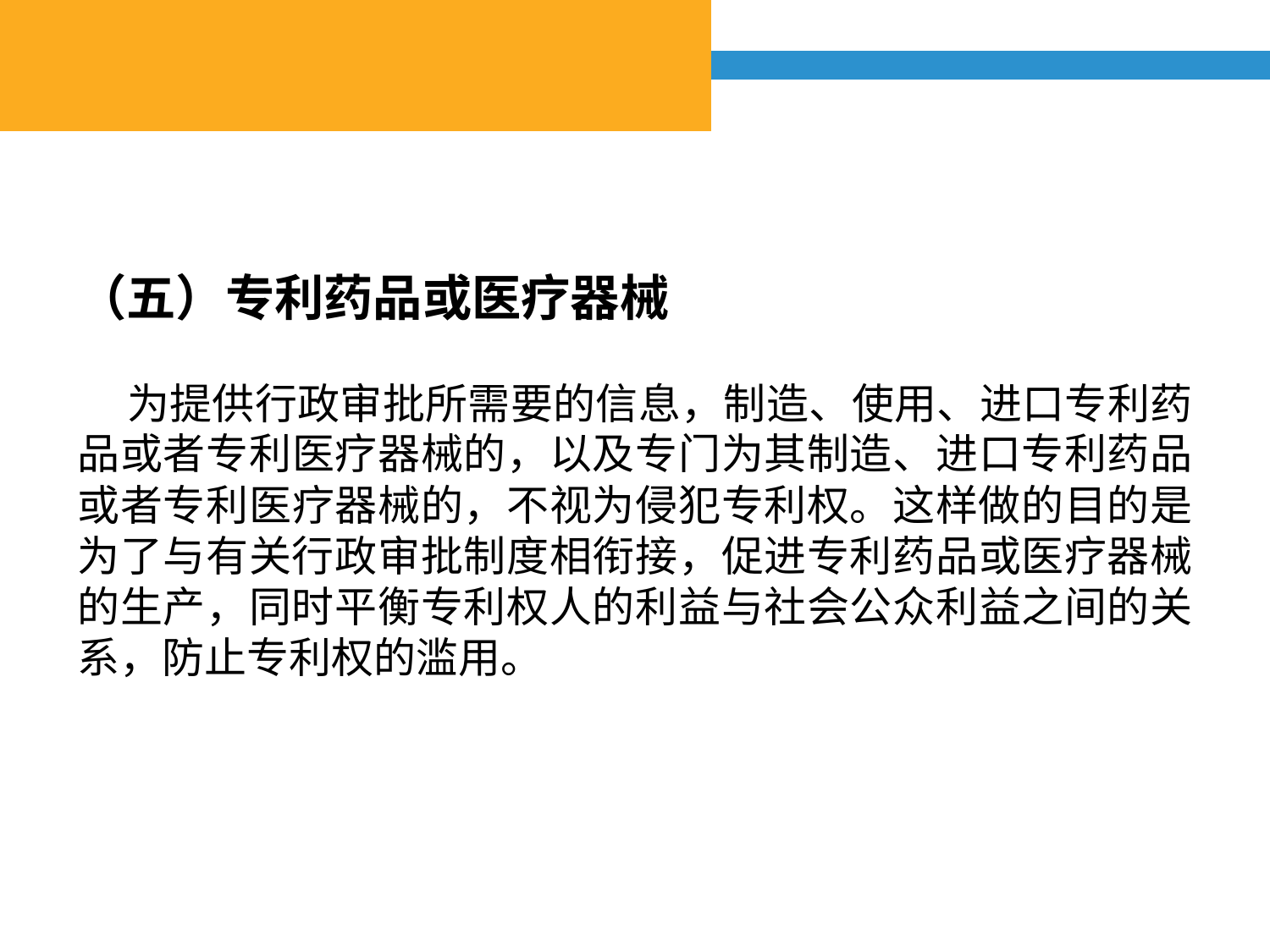

（五）专利药品或医疗器械

    为提供行政审批所需要的信息，制造、使用、进口专利药品或者专利医疗器械的，以及专门为其制造、进口专利药品或者专利医疗器械的，不视为侵犯专利权。这样做的目的是为了与有关行政审批制度相衔接，促进专利药品或医疗器械的生产，同时平衡专利权人的利益与社会公众利益之间的关系，防止专利权的滥用。